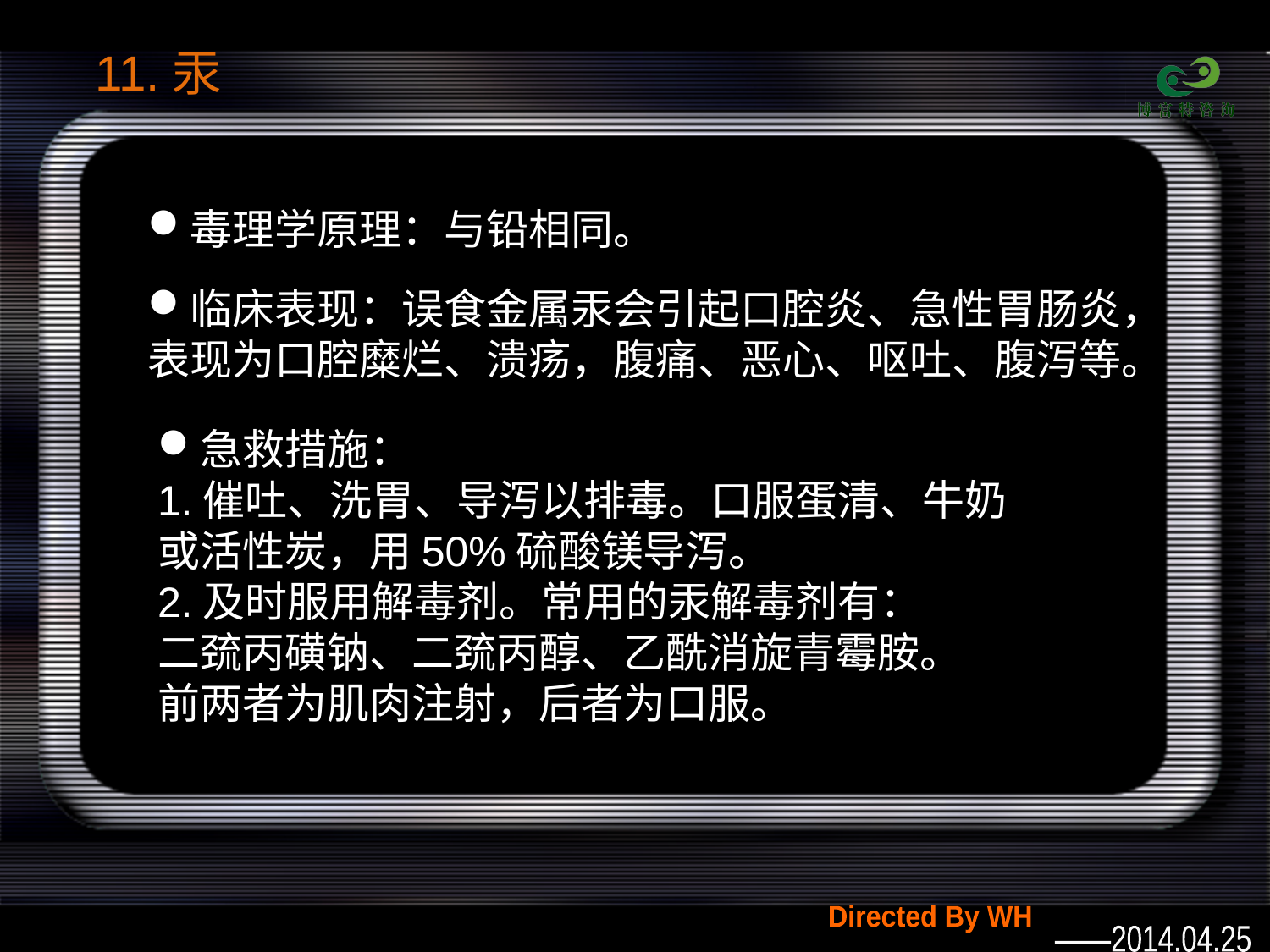

# 11.汞
毒理学原理：与铅相同。
临床表现：误食金属汞会引起口腔炎、急性胃肠炎，表现为口腔糜烂、溃疡，腹痛、恶心、呕吐、腹泻等。
急救措施：
1.催吐、洗胃、导泻以排毒。口服蛋清、牛奶或活性炭，用50%硫酸镁导泻。
2.及时服用解毒剂。常用的汞解毒剂有：
二巯丙磺钠、二巯丙醇、乙酰消旋青霉胺。
前两者为肌肉注射，后者为口服。